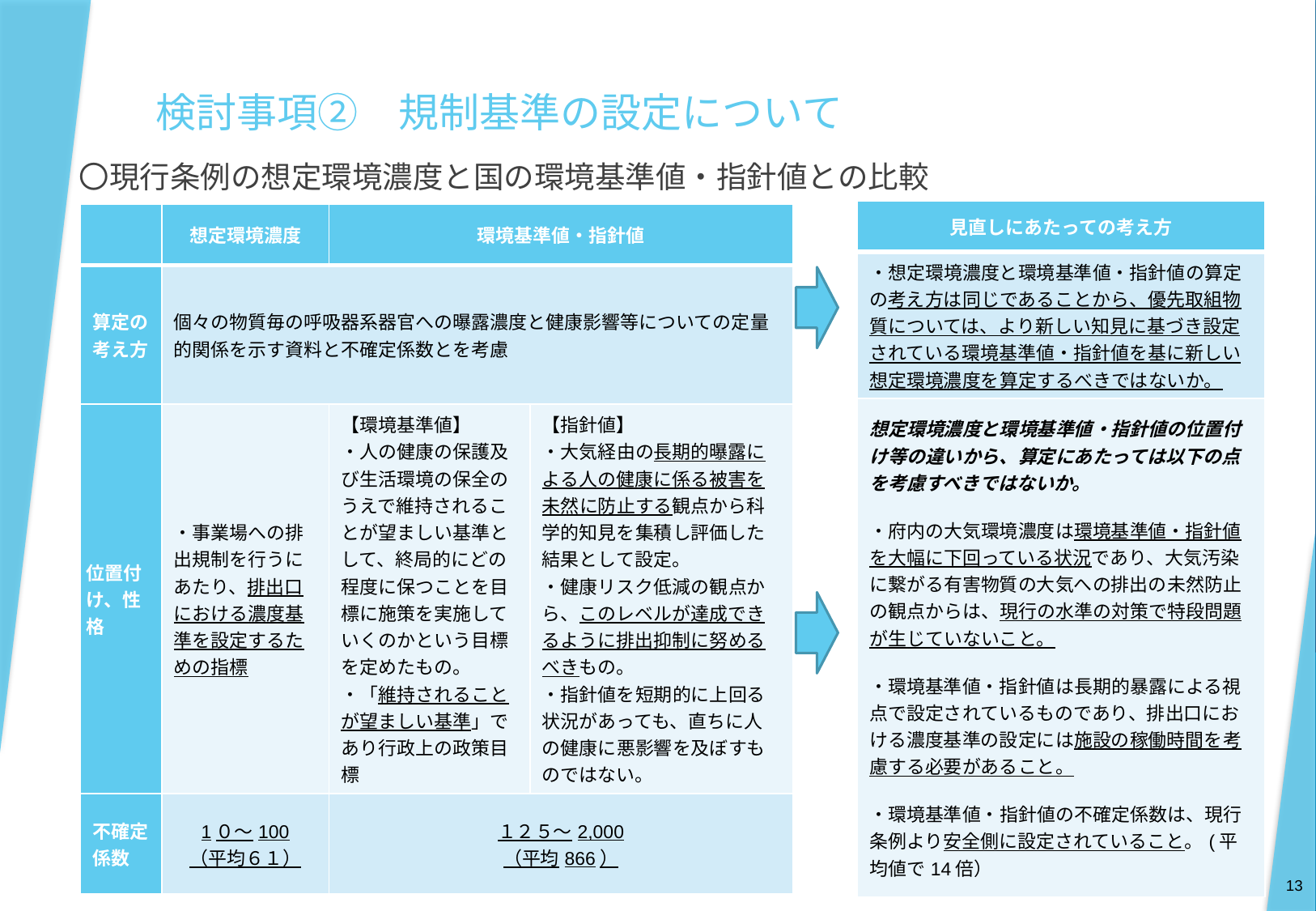

検討事項②　規制基準の設定について

〇現行条例の想定環境濃度と国の環境基準値・指針値との比較
| 見直しにあたっての考え方 |
| --- |
| ・想定環境濃度と環境基準値・指針値の算定の考え方は同じであることから、優先取組物質については、より新しい知見に基づき設定されている環境基準値・指針値を基に新しい想定環境濃度を算定するべきではないか。 |
| 想定環境濃度と環境基準値・指針値の位置付け等の違いから、算定にあたっては以下の点を考慮すべきではないか。 ・府内の大気環境濃度は環境基準値・指針値を大幅に下回っている状況であり、大気汚染に繋がる有害物質の大気への排出の未然防止の観点からは、現行の水準の対策で特段問題が生じていないこと。 ・環境基準値・指針値は長期的暴露による視点で設定されているものであり、排出口における濃度基準の設定には施設の稼働時間を考慮する必要があること。 ・環境基準値・指針値の不確定係数は、現行条例より安全側に設定されていること。(平均値で14倍） |
|  | 想定環境濃度 | 環境基準値・指針値 |  |
| --- | --- | --- | --- |
| 算定の考え方 | 個々の物質毎の呼吸器系器官への曝露濃度と健康影響等についての定量的関係を示す資料と不確定係数とを考慮 |  |  |
| 位置付け、性格 | ・事業場への排出規制を行うにあたり、排出口における濃度基準を設定するための指標 | 【環境基準値】 ・人の健康の保護及び生活環境の保全のうえで維持されることが望ましい基準として、終局的にどの程度に保つことを目標に施策を実施していくのかという目標を定めたもの。 ・「維持されることが望ましい基準」であり行政上の政策目標 | 【指針値】 ・大気経由の長期的曝露による人の健康に係る被害を未然に防止する観点から科学的知見を集積し評価した結果として設定。 ・健康リスク低減の観点から、このレベルが達成できるように排出抑制に努めるべきもの。 ・指針値を短期的に上回る状況があっても、直ちに人の健康に悪影響を及ぼすものではない。 |
| 不確定係数 | 1０～100 （平均６１） | １２５～2,000 （平均866） |  |

13